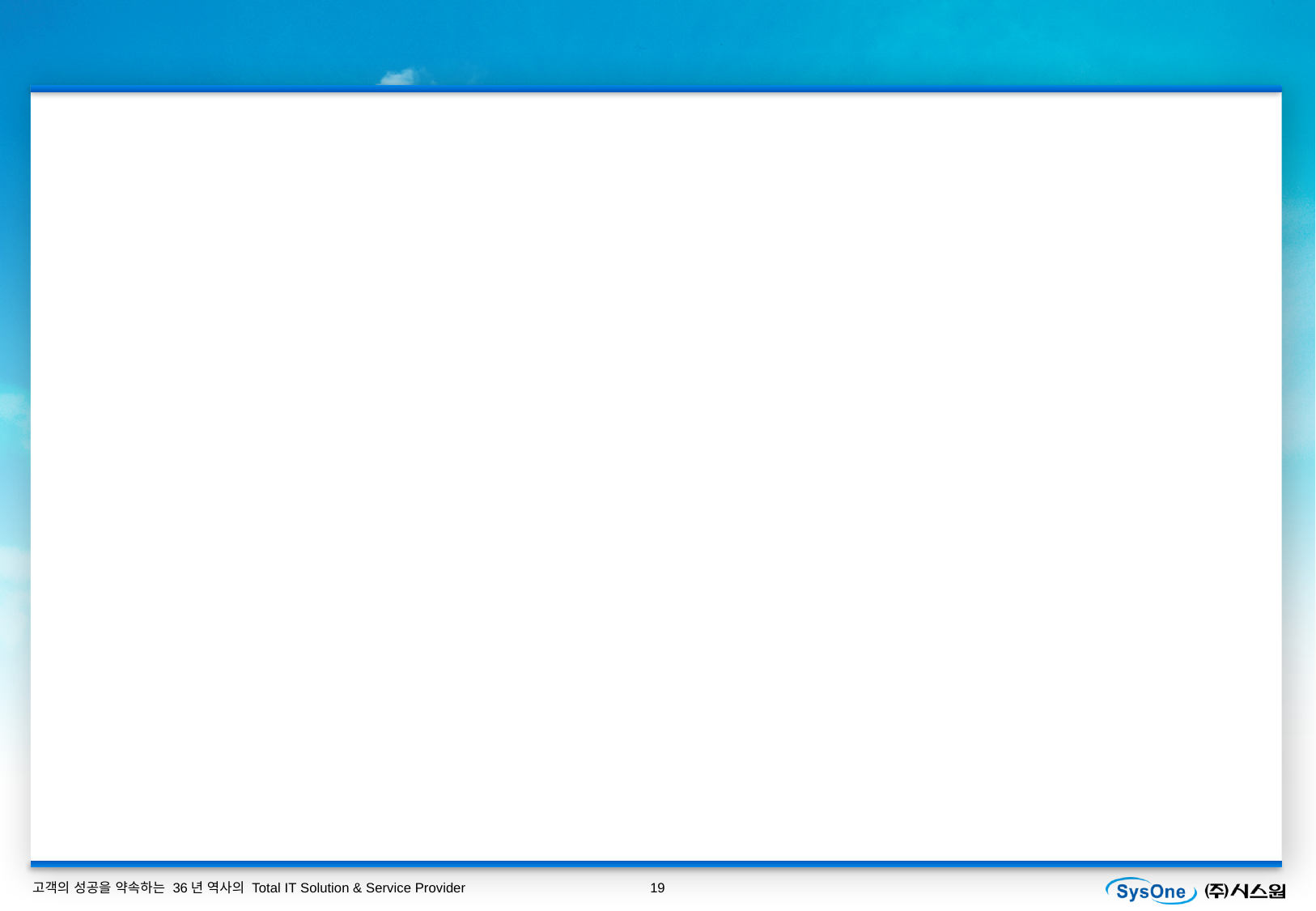

CDP 백업 추가
Oracle 백업 추가
백업 주기 표기(증분,풀)
구성도 심플하게 바꾸기